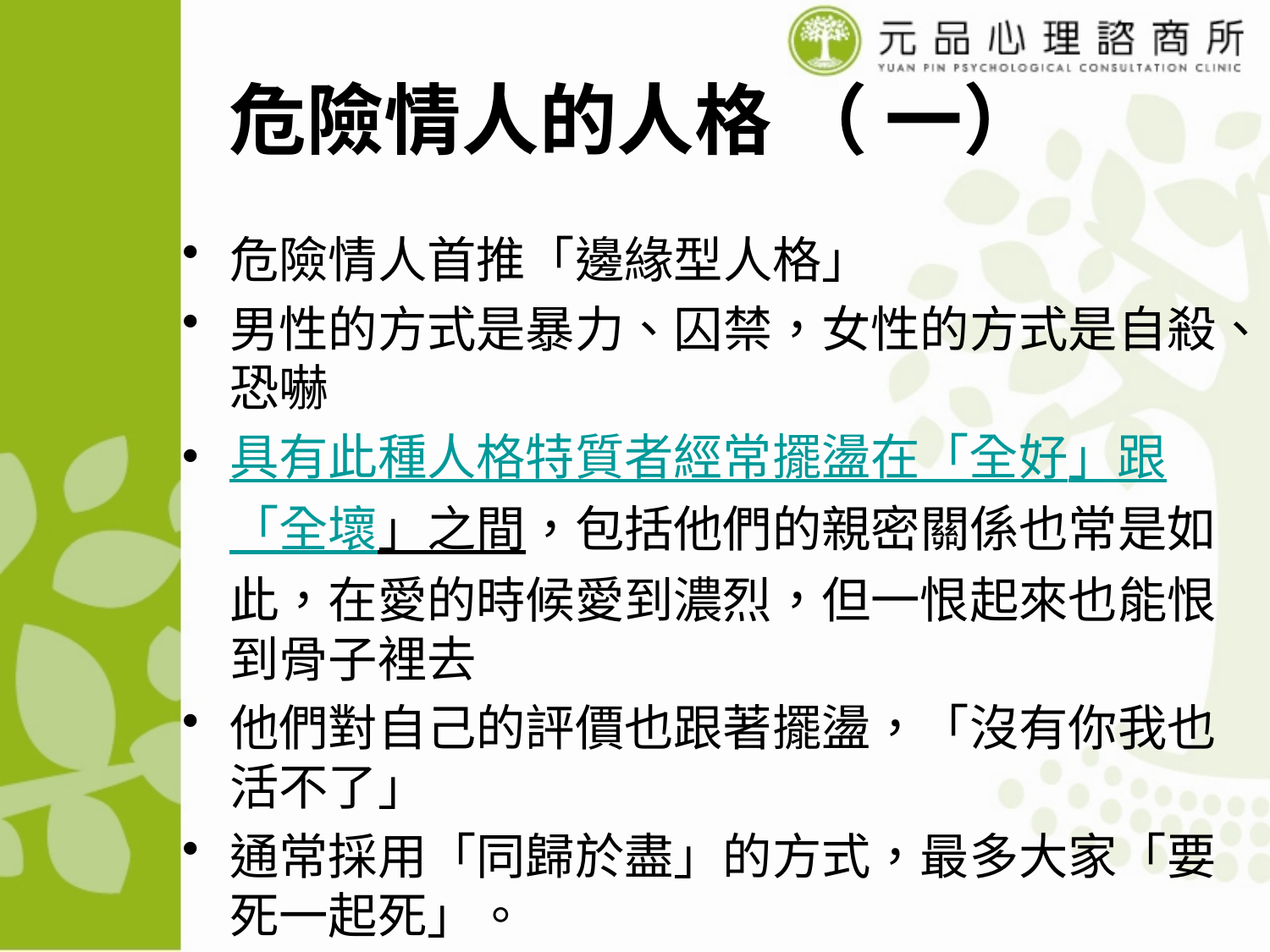

# 危險情人的人格 （ 一）
危險情人首推「邊緣型人格」
男性的方式是暴力、囚禁，女性的方式是自殺、恐嚇
具有此種人格特質者經常擺盪在「全好」跟「全壞」之間，包括他們的親密關係也常是如此，在愛的時候愛到濃烈，但一恨起來也能恨到骨子裡去
他們對自己的評價也跟著擺盪，「沒有你我也活不了」
通常採用「同歸於盡」的方式，最多大家「要死一起死」。